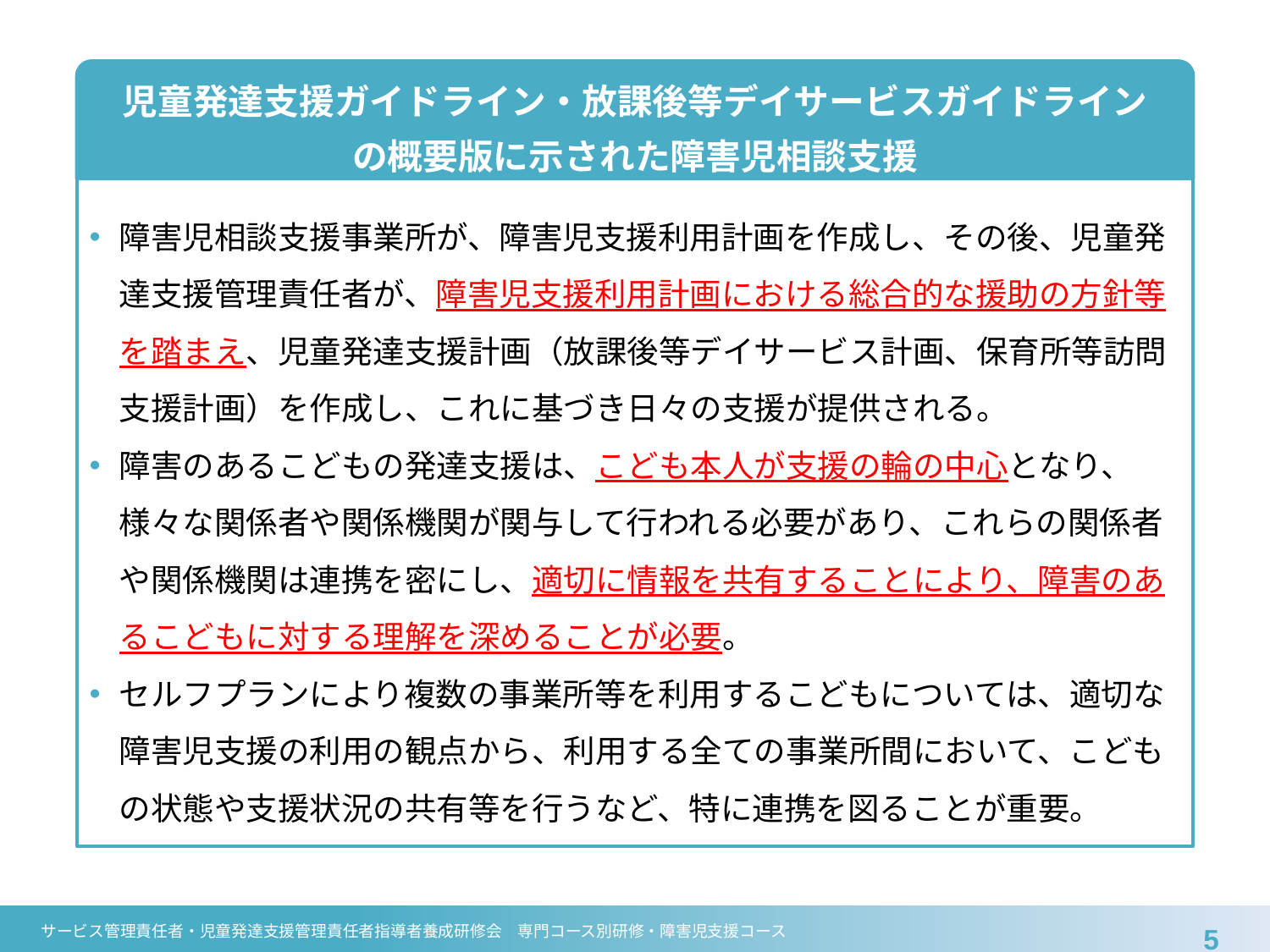

児童発達支援ガイドライン・放課後等デイサービスガイドライン
の概要版に示された障害児相談支援
障害児相談支援事業所が、障害児支援利用計画を作成し、その後、児童発達支援管理責任者が、障害児支援利用計画における総合的な援助の方針等を踏まえ、児童発達支援計画（放課後等デイサービス計画、保育所等訪問支援計画）を作成し、これに基づき日々の支援が提供される。
障害のあるこどもの発達支援は、こども本人が支援の輪の中心となり、様々な関係者や関係機関が関与して行われる必要があり、これらの関係者や関係機関は連携を密にし、適切に情報を共有することにより、障害のあるこどもに対する理解を深めることが必要。
セルフプランにより複数の事業所等を利用するこどもについては、適切な障害児支援の利用の観点から、利用する全ての事業所間において、こどもの状態や支援状況の共有等を行うなど、特に連携を図ることが重要。